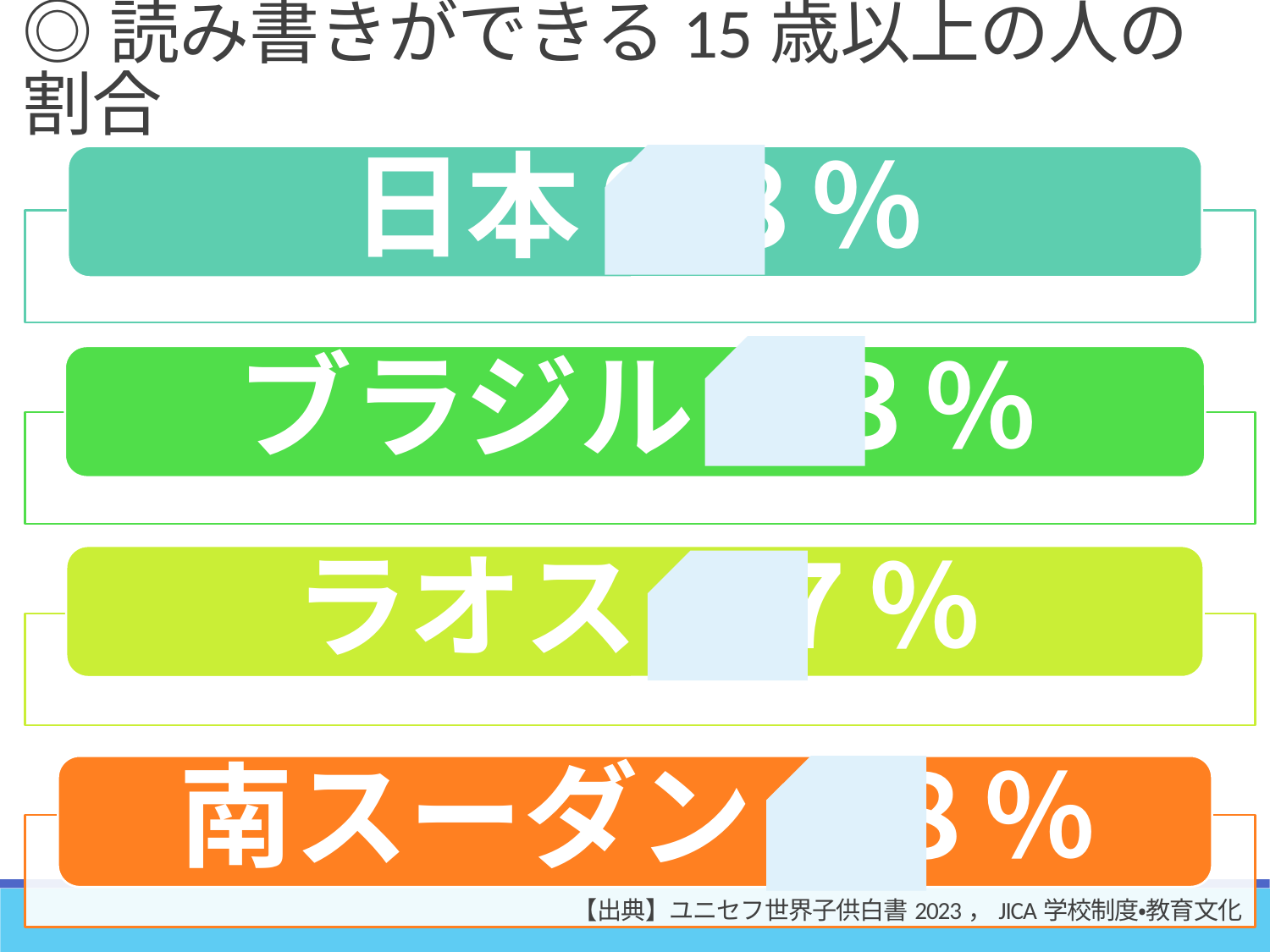

◎読み書きができる15歳以上の人の割合
日本９８％
ブラジル９３％
ラオス８７％
南スーダン４８％

【出典】ユニセフ世界子供白書2023，JICA学校制度・教育文化